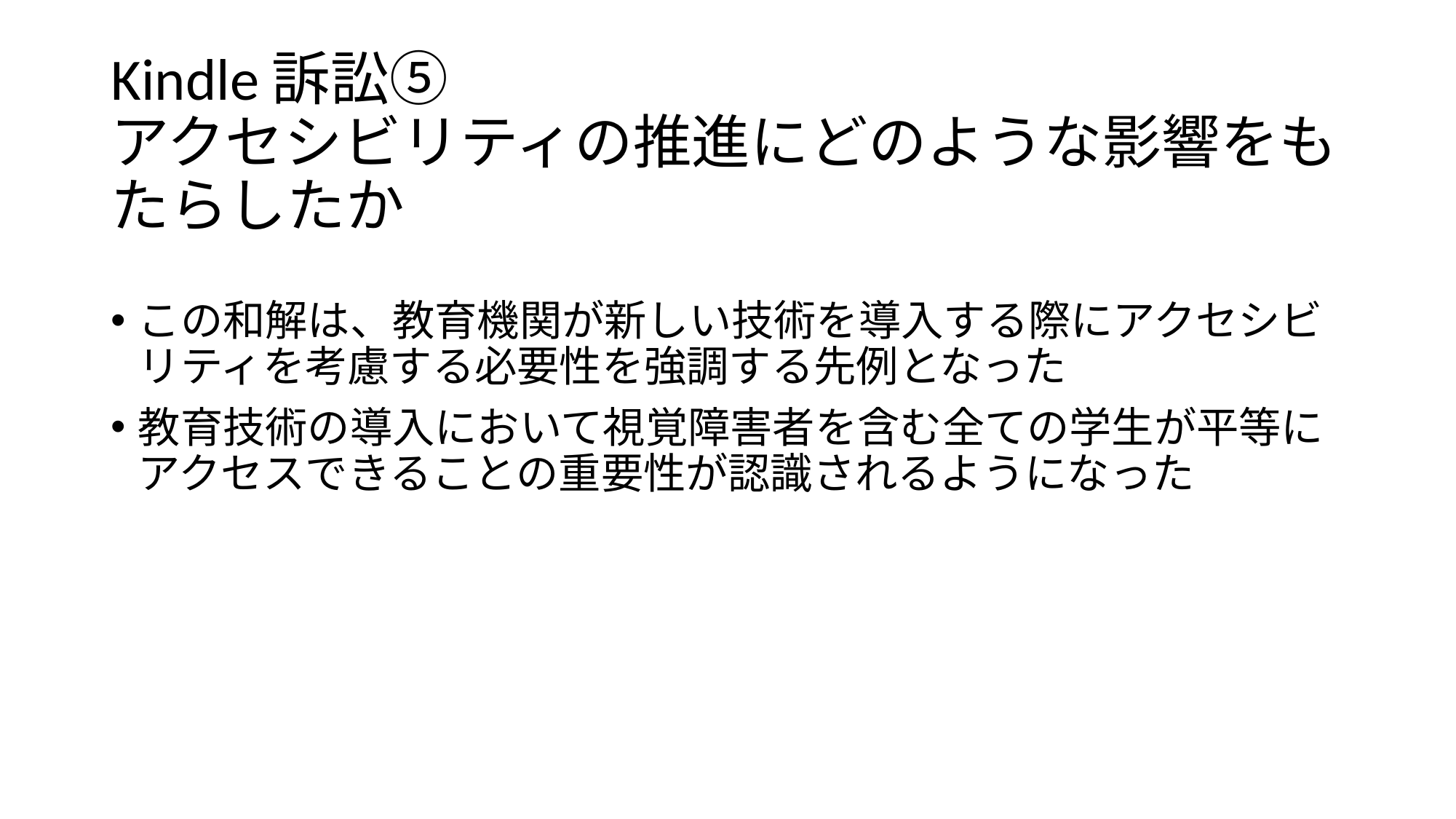

# Kindle訴訟⑤ アクセシビリティの推進にどのような影響をもたらしたか
この和解は、教育機関が新しい技術を導入する際にアクセシビリティを考慮する必要性を強調する先例となった
教育技術の導入において視覚障害者を含む全ての学生が平等にアクセスできることの重要性が認識されるようになった